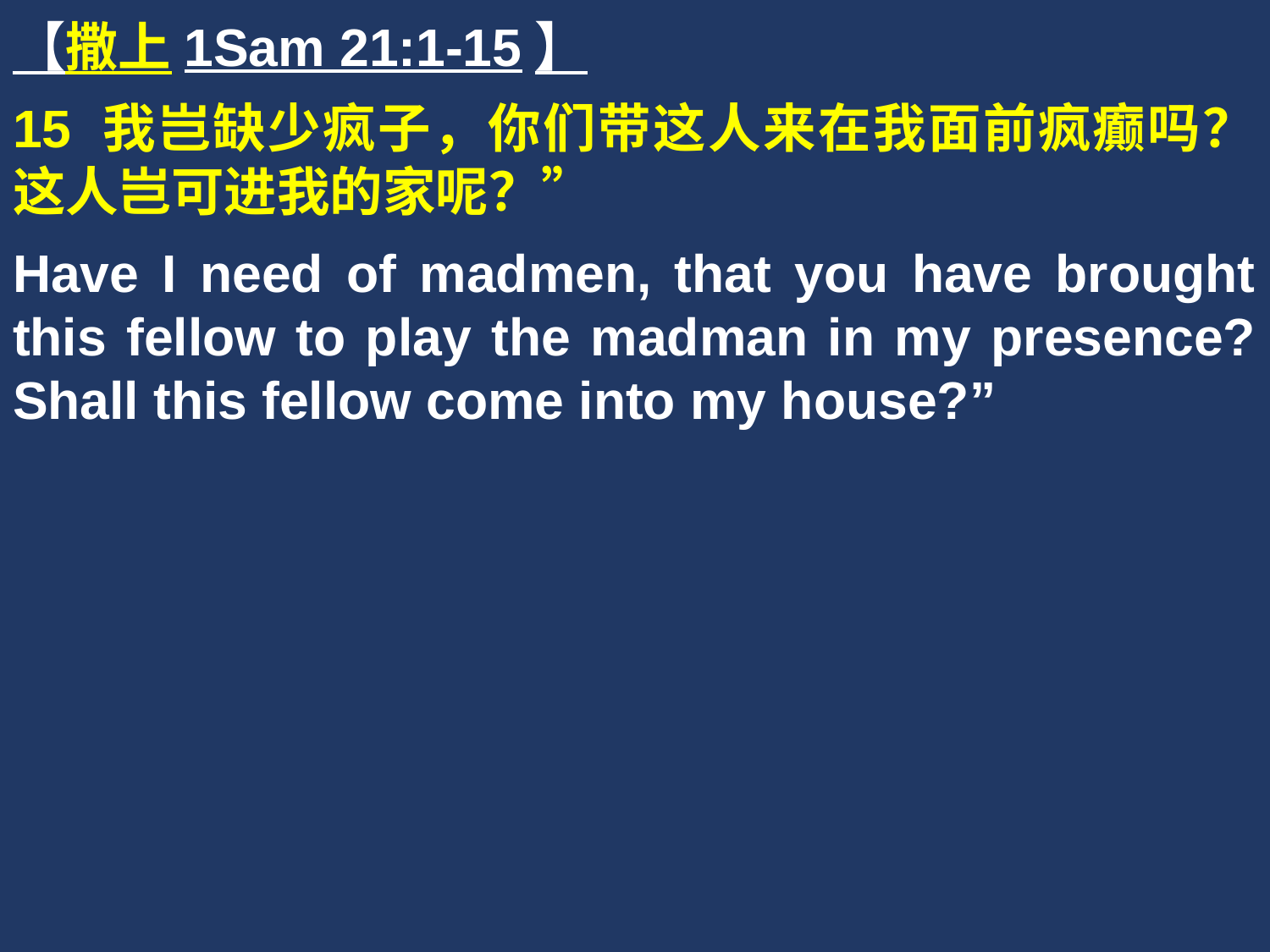

【撒上1Sam 21:1-15】
15 我岂缺少疯子，你们带这人来在我面前疯癫吗？这人岂可进我的家呢？”
Have I need of madmen, that you have brought this fellow to play the madman in my presence? Shall this fellow come into my house?”